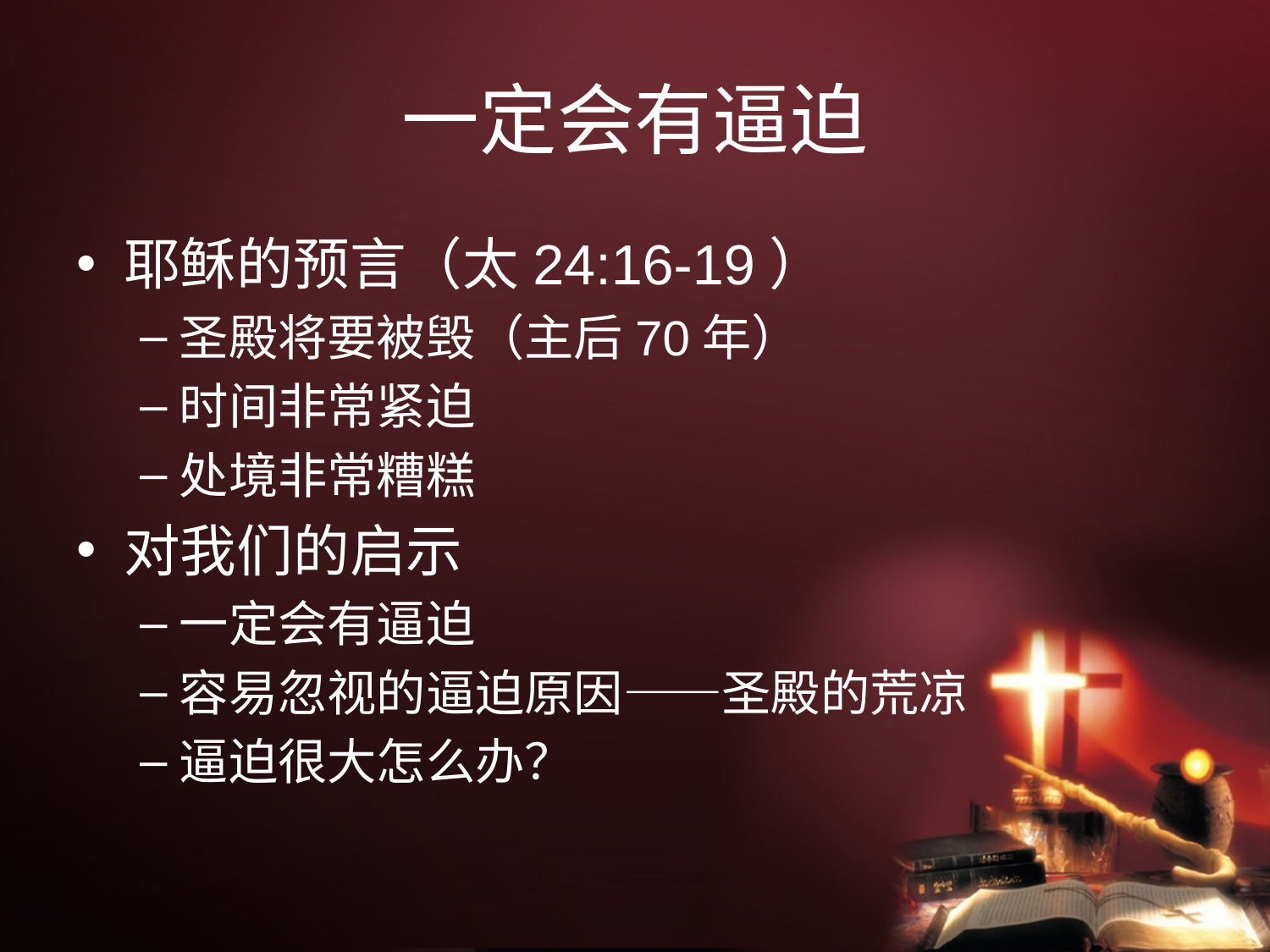

# 一定会有逼迫
耶稣的预言（太24:16-19）
圣殿将要被毁（主后70年）
时间非常紧迫
处境非常糟糕
对我们的启示
一定会有逼迫
容易忽视的逼迫原因——圣殿的荒凉
逼迫很大怎么办？